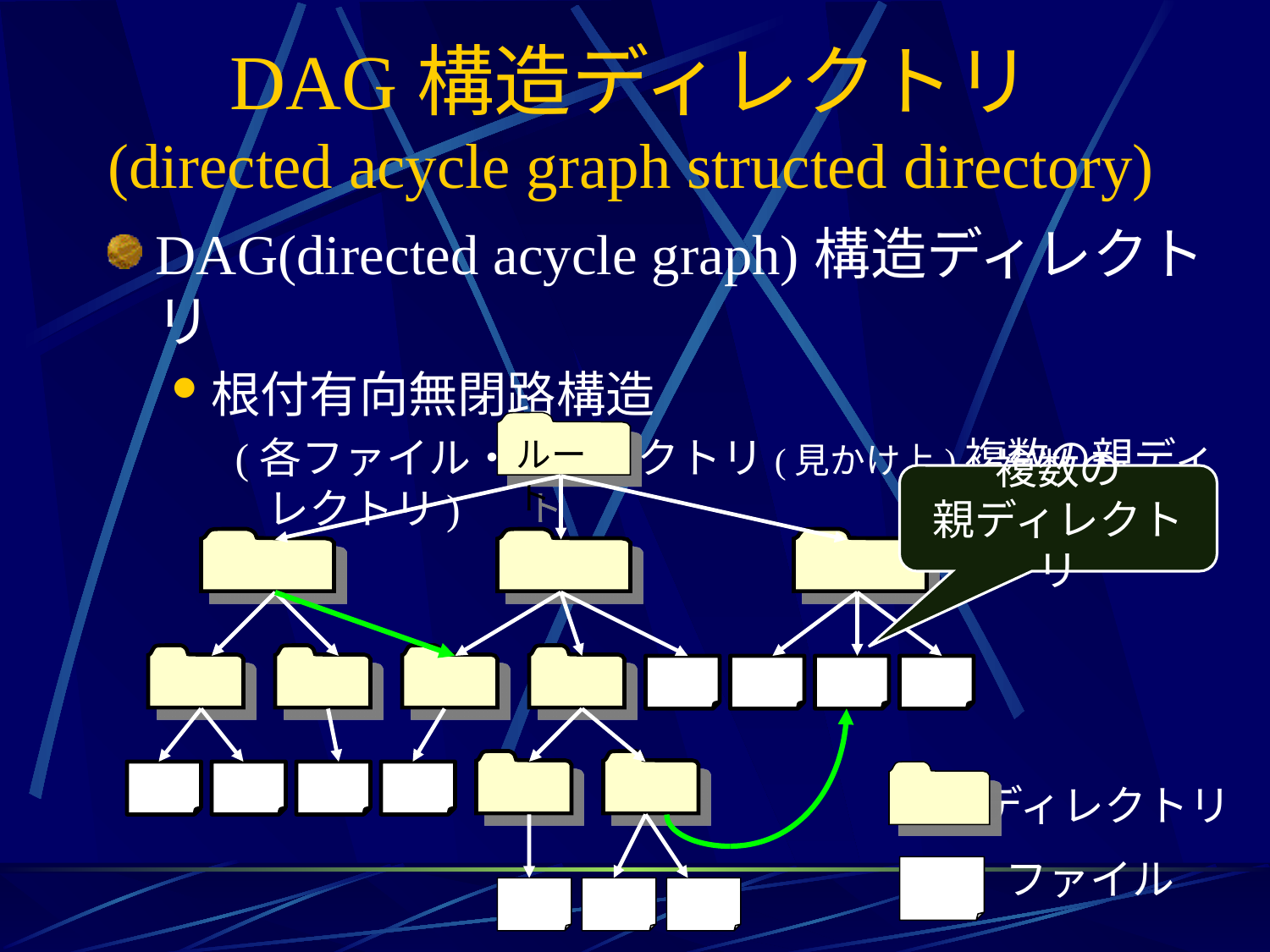

# DAG構造ディレクトリ (directed acycle graph structed directory)
DAG(directed acycle graph)構造ディレクトリ
根付有向無閉路構造
(各ファイル・ディレクトリ(見かけ上)複数の親ディレクトリ)
ルート
複数の
親ディレクトリ

ディレクトリ

ファイル